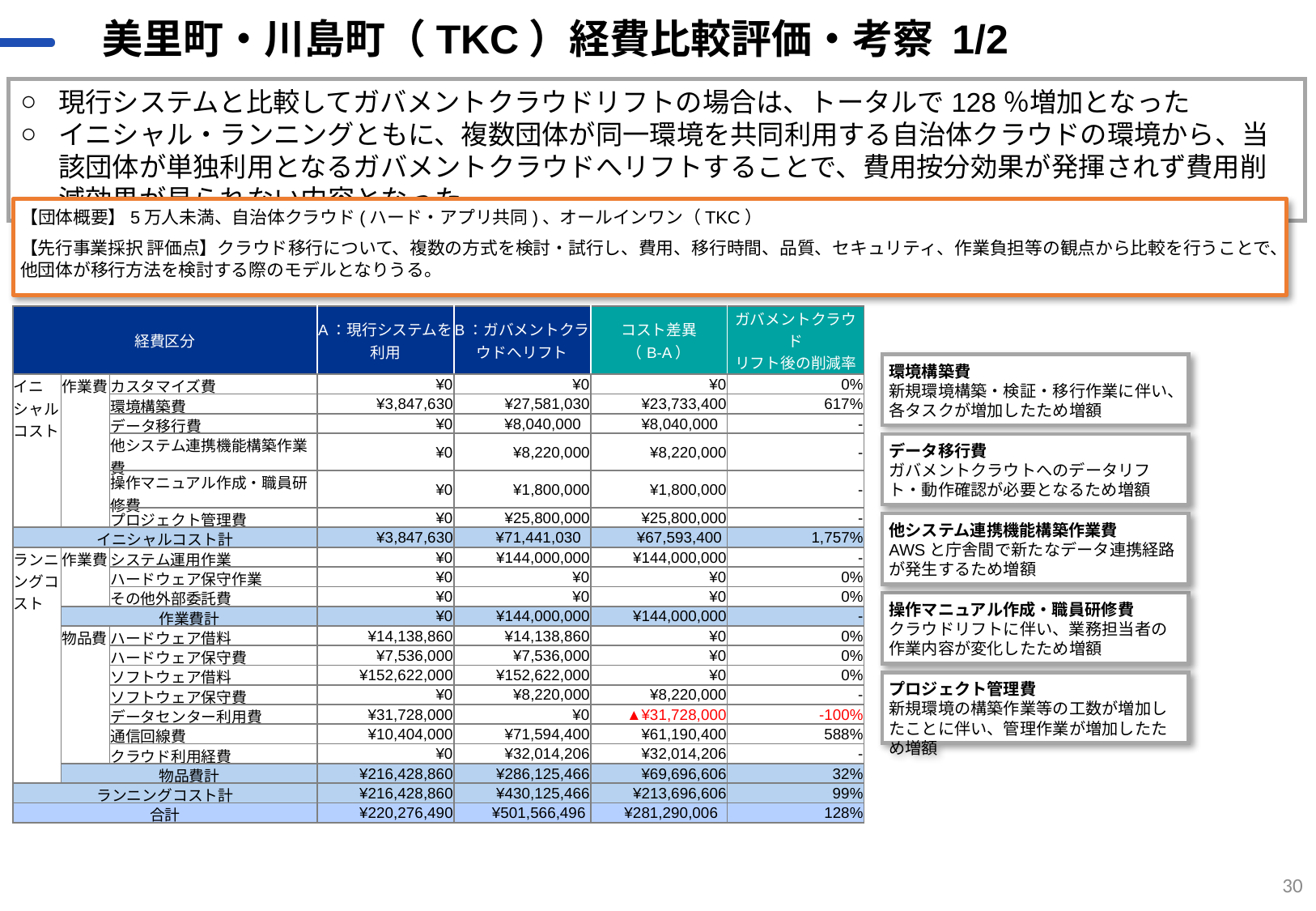

# 美里町・川島町（TKC）経費比較評価・考察 1/2
現行システムと比較してガバメントクラウドリフトの場合は、トータルで128％増加となった
イニシャル・ランニングともに、複数団体が同一環境を共同利用する自治体クラウドの環境から、当該団体が単独利用となるガバメントクラウドへリフトすることで、費用按分効果が発揮されず費用削減効果が見られない内容となった
【団体概要】5万人未満、自治体クラウド(ハード・アプリ共同)、オールインワン（TKC）
【先行事業採択 評価点】クラウド移行について、複数の方式を検討・試行し、費用、移行時間、品質、セキュリティ、作業負担等の観点から比較を行うことで、他団体が移行方法を検討する際のモデルとなりうる。
| 経費区分 |  |  | A：現行システムを 利用 | B：ガバメントクラウドへリフト | コスト差異 （B-A） | ガバメントクラウド リフト後の削減率 |
| --- | --- | --- | --- | --- | --- | --- |
| イニシャルコスト | 作業費 | カスタマイズ費 | ¥0 | ¥0 | ¥0 | 0% |
|  |  | 環境構築費 | ¥3,847,630 | ¥27,581,030 | ¥23,733,400 | 617% |
|  |  | データ移行費 | ¥0 | ¥8,040,000 | ¥8,040,000 | ‐ |
|  |  | 他システム連携機能構築作業費 | ¥0 | ¥8,220,000 | ¥8,220,000 | ‐ |
|  |  | 操作マニュアル作成・職員研修費 | ¥0 | ¥1,800,000 | ¥1,800,000 | ‐ |
|  |  | プロジェクト管理費 | ¥0 | ¥25,800,000 | ¥25,800,000 | ‐ |
| イニシャルコスト計 |  |  | ¥3,847,630 | ¥71,441,030 | ¥67,593,400 | 1,757% |
| ランニングコスト | 作業費 | システム運用作業 | ¥0 | ¥144,000,000 | ¥144,000,000 | ‐ |
|  |  | ハードウェア保守作業 | ¥0 | ¥0 | ¥0 | 0% |
|  |  | その他外部委託費 | ¥0 | ¥0 | ¥0 | 0% |
|  | 作業費計 |  | ¥0 | ¥144,000,000 | ¥144,000,000 | ‐ |
|  | 物品費 | ハードウェア借料 | ¥14,138,860 | ¥14,138,860 | ¥0 | 0% |
|  |  | ハードウェア保守費 | ¥7,536,000 | ¥7,536,000 | ¥0 | 0% |
|  |  | ソフトウェア借料 | ¥152,622,000 | ¥152,622,000 | ¥0 | 0% |
|  |  | ソフトウェア保守費 | ¥0 | ¥8,220,000 | ¥8,220,000 | ‐ |
|  |  | データセンター利用費 | ¥31,728,000 | ¥0 | ▲¥31,728,000 | -100% |
|  |  | 通信回線費 | ¥10,404,000 | ¥71,594,400 | ¥61,190,400 | 588% |
|  |  | クラウド利用経費 | ¥0 | ¥32,014,206 | ¥32,014,206 | ‐ |
|  | 物品費計 |  | ¥216,428,860 | ¥286,125,466 | ¥69,696,606 | 32% |
| ランニングコスト計 |  |  | ¥216,428,860 | ¥430,125,466 | ¥213,696,606 | 99% |
| 合計 |  |  | ¥220,276,490 | ¥501,566,496 | ¥281,290,006 | 128% |
環境構築費
新規環境構築・検証・移行作業に伴い、各タスクが増加したため増額
データ移行費
ガバメントクラウトへのデータリフト・動作確認が必要となるため増額
他システム連携機能構築作業費
AWSと庁舎間で新たなデータ連携経路が発生するため増額
操作マニュアル作成・職員研修費
クラウドリフトに伴い、業務担当者の作業内容が変化したため増額
プロジェクト管理費
新規環境の構築作業等の工数が増加したことに伴い、管理作業が増加したため増額
30